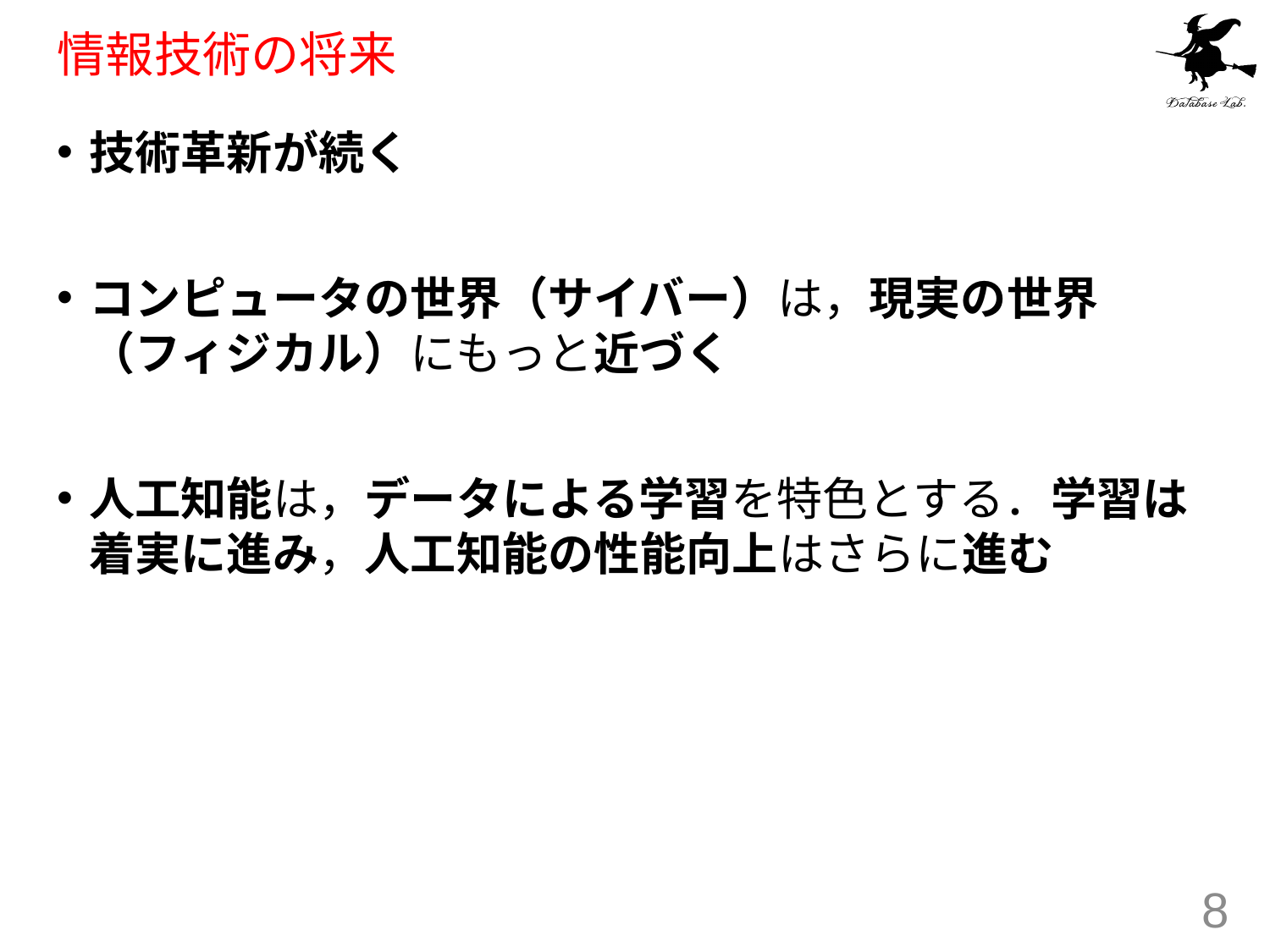

# 情報技術の将来
技術革新が続く

コンピュータの世界（サイバー）は，現実の世界（フィジカル）にもっと近づく

人工知能は，データによる学習を特色とする．学習は着実に進み，人工知能の性能向上はさらに進む

8